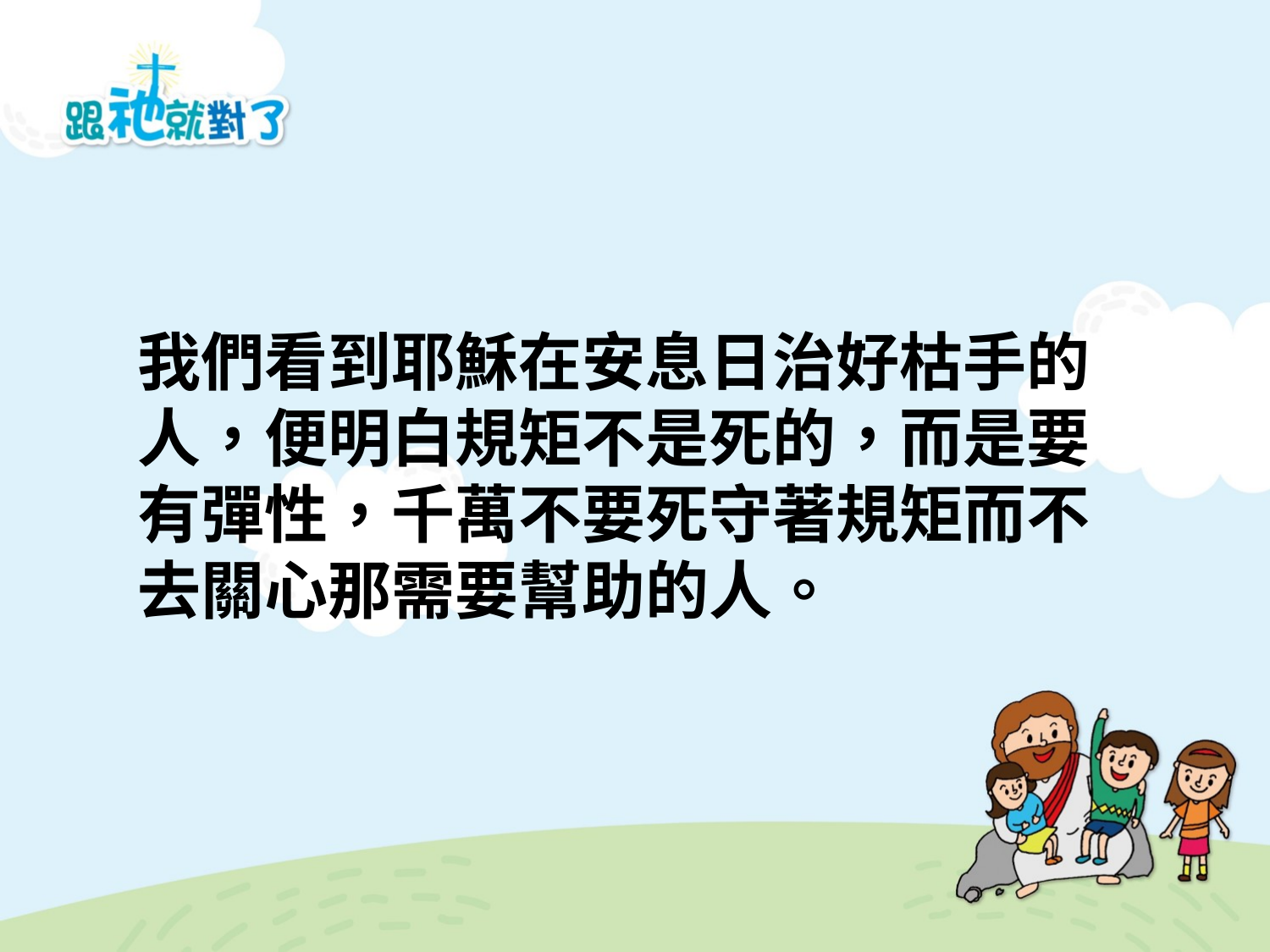

我們看到耶穌在安息日治好枯手的人，便明白規矩不是死的，而是要有彈性，千萬不要死守著規矩而不去關心那需要幫助的人。